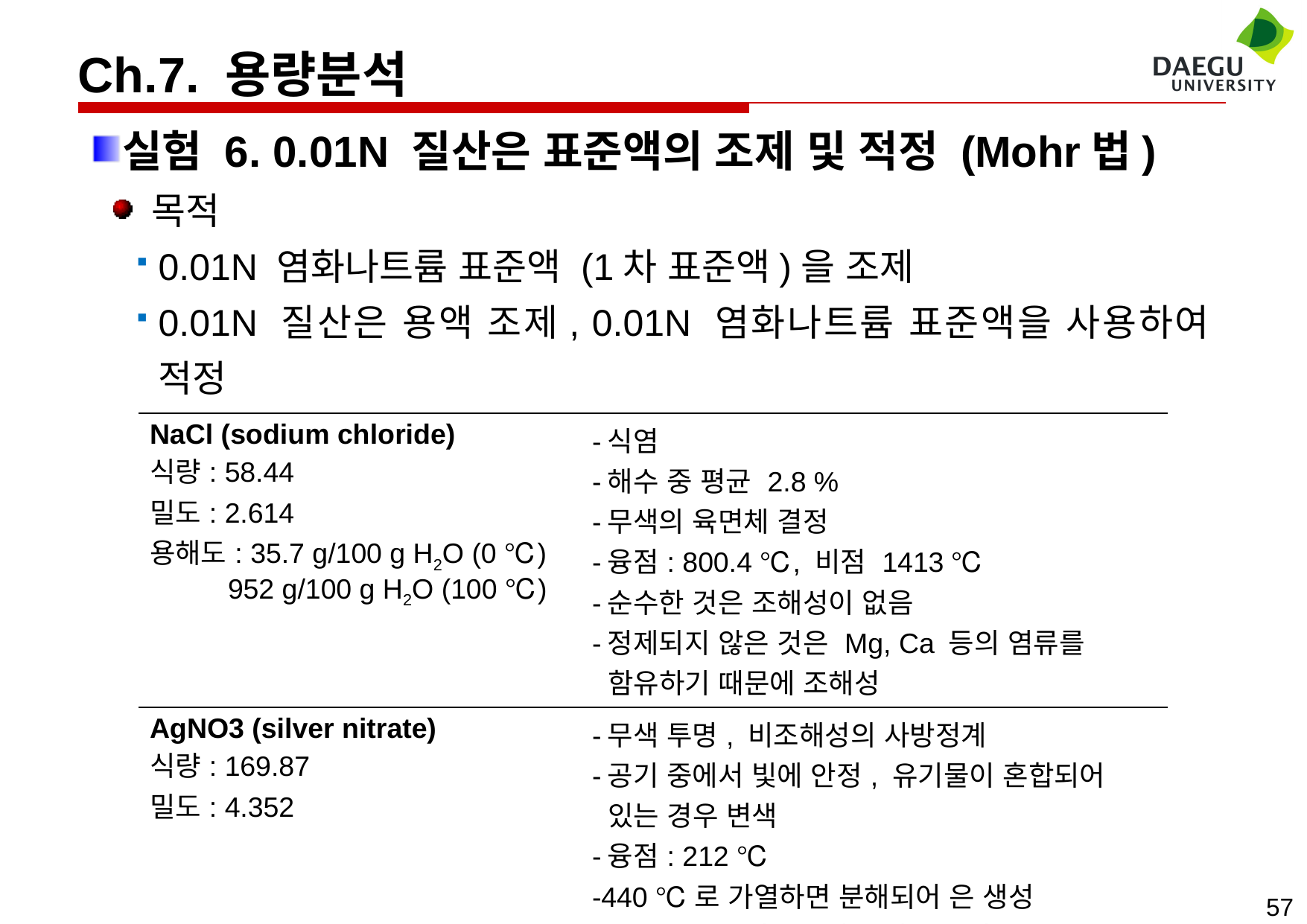

Ch.7. 용량분석
실험 6. 0.01N 질산은 표준액의 조제 및 적정 (Mohr법)
 목적
0.01N 염화나트륨 표준액 (1차 표준액)을 조제
0.01N 질산은 용액 조제, 0.01N 염화나트륨 표준액을 사용하여 적정

| NaCl (sodium chloride) 식량: 58.44 밀도: 2.614 용해도: 35.7 g/100 g H2O (0 ℃) 952 g/100 g H2O (100 ℃) | -식염 -해수 중 평균 2.8 % -무색의 육면체 결정 -융점: 800.4 ℃, 비점 1413 ℃ -순수한 것은 조해성이 없음 -정제되지 않은 것은 Mg, Ca 등의 염류를 함유하기 때문에 조해성 |
| --- | --- |
| AgNO3 (silver nitrate) 식량: 169.87 밀도: 4.352 | -무색 투명, 비조해성의 사방정계 -공기 중에서 빛에 안정, 유기물이 혼합되어 있는 경우 변색 -융점: 212 ℃ -440 ℃로 가열하면 분해되어 은 생성 -수용액은 중성, 극약 (피부 손상) |
57